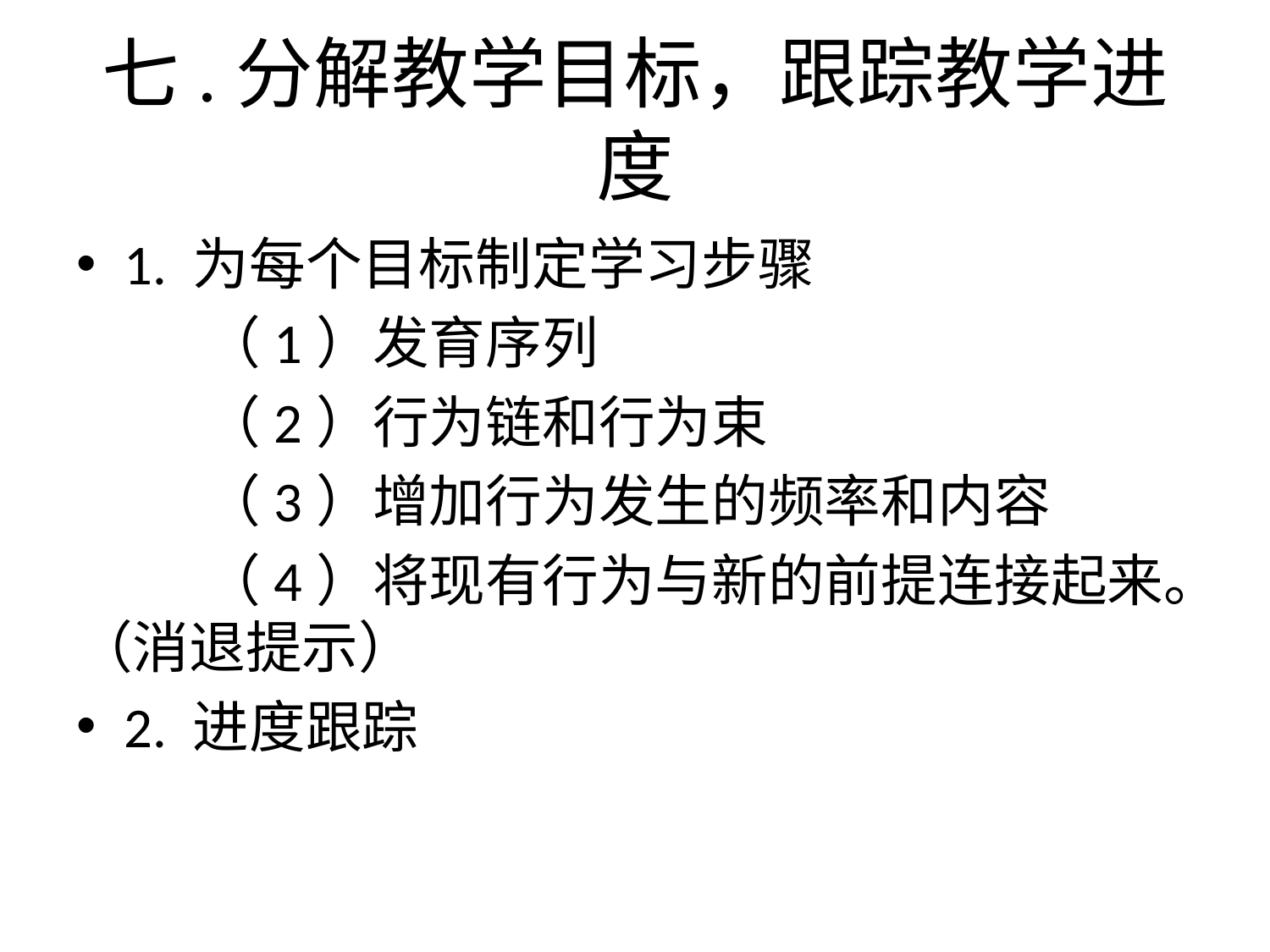

# 七.分解教学目标，跟踪教学进度
1. 为每个目标制定学习步骤
         （1）发育序列
         （2）行为链和行为束
         （3）增加行为发生的频率和内容
         （4）将现有行为与新的前提连接起来。（消退提示）
2. 进度跟踪